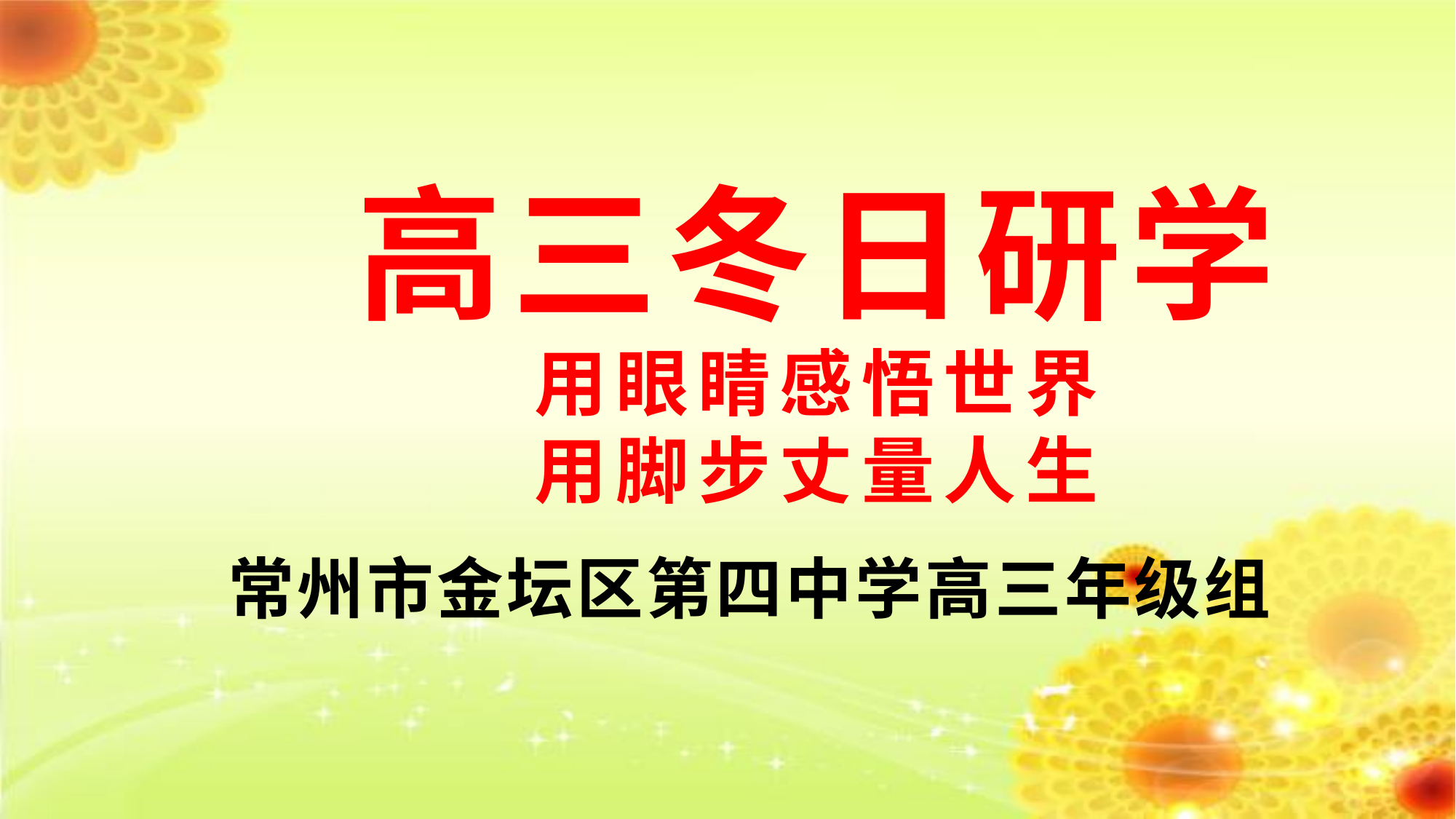

# 高三冬日研学 用眼睛感悟世界 用脚步丈量人生
常州市金坛区第四中学高三年级组